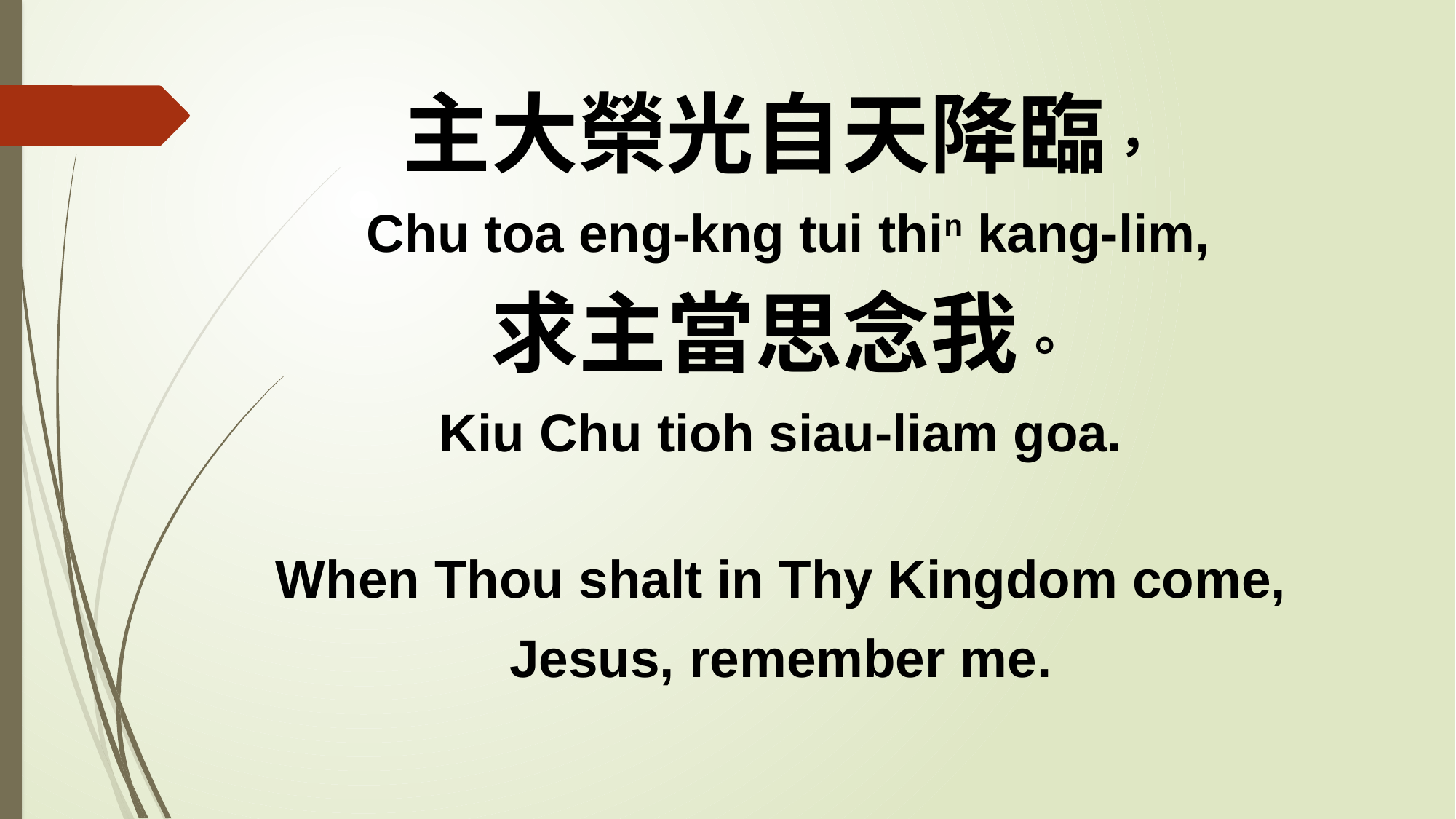

主大榮光自天降臨，
 Chu toa eng-kng tui thin kang-lim,
求主當思念我。
Kiu Chu tioh siau-liam goa.

When Thou shalt in Thy Kingdom come,
Jesus, remember me.